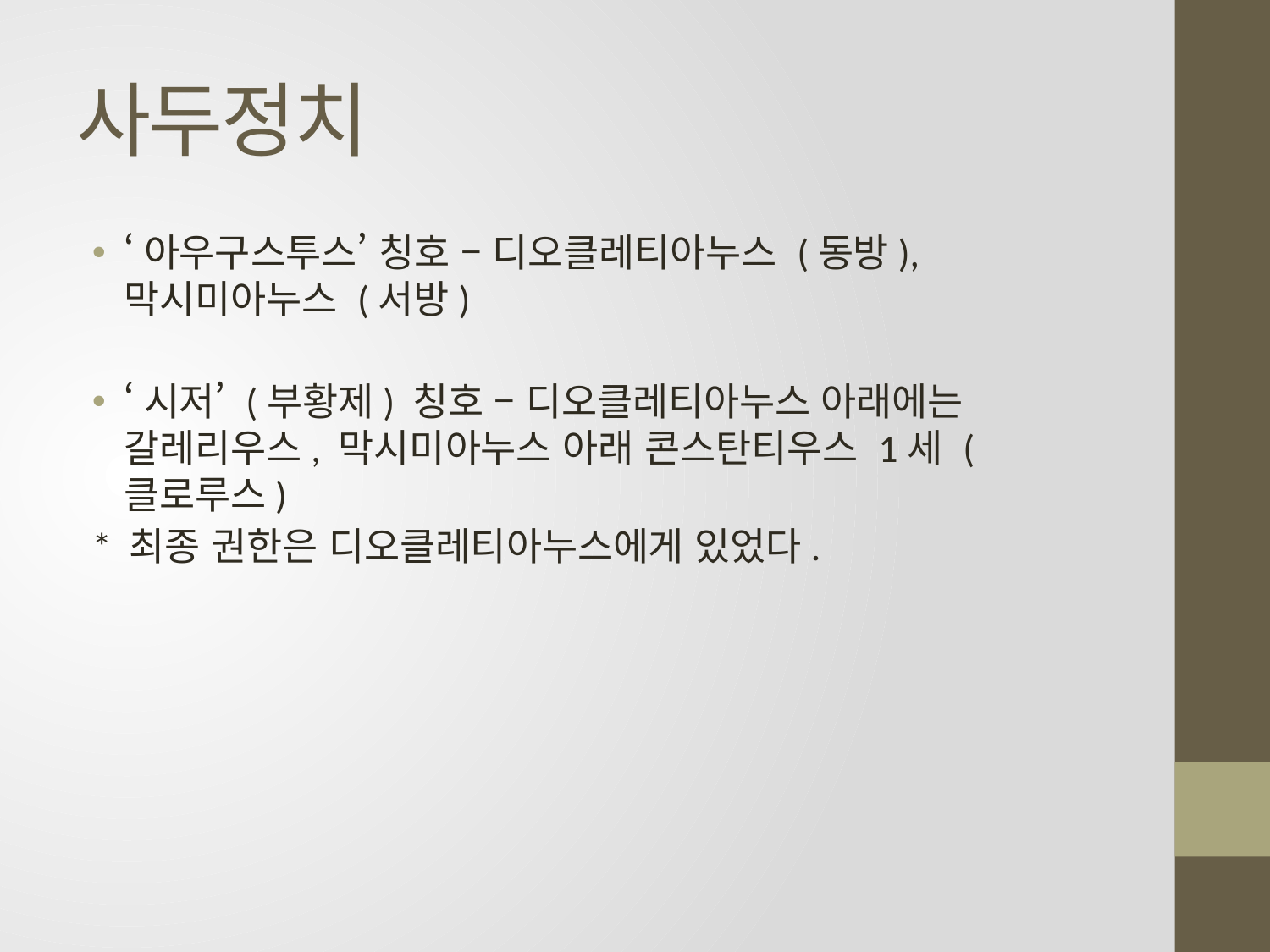

# 사두정치
‘아우구스투스’ 칭호 – 디오클레티아누스 (동방), 막시미아누스 (서방)

‘시저’ (부황제) 칭호 – 디오클레티아누스 아래에는 갈레리우스, 막시미아누스 아래 콘스탄티우스 1세 (클로루스)
* 최종 권한은 디오클레티아누스에게 있었다.